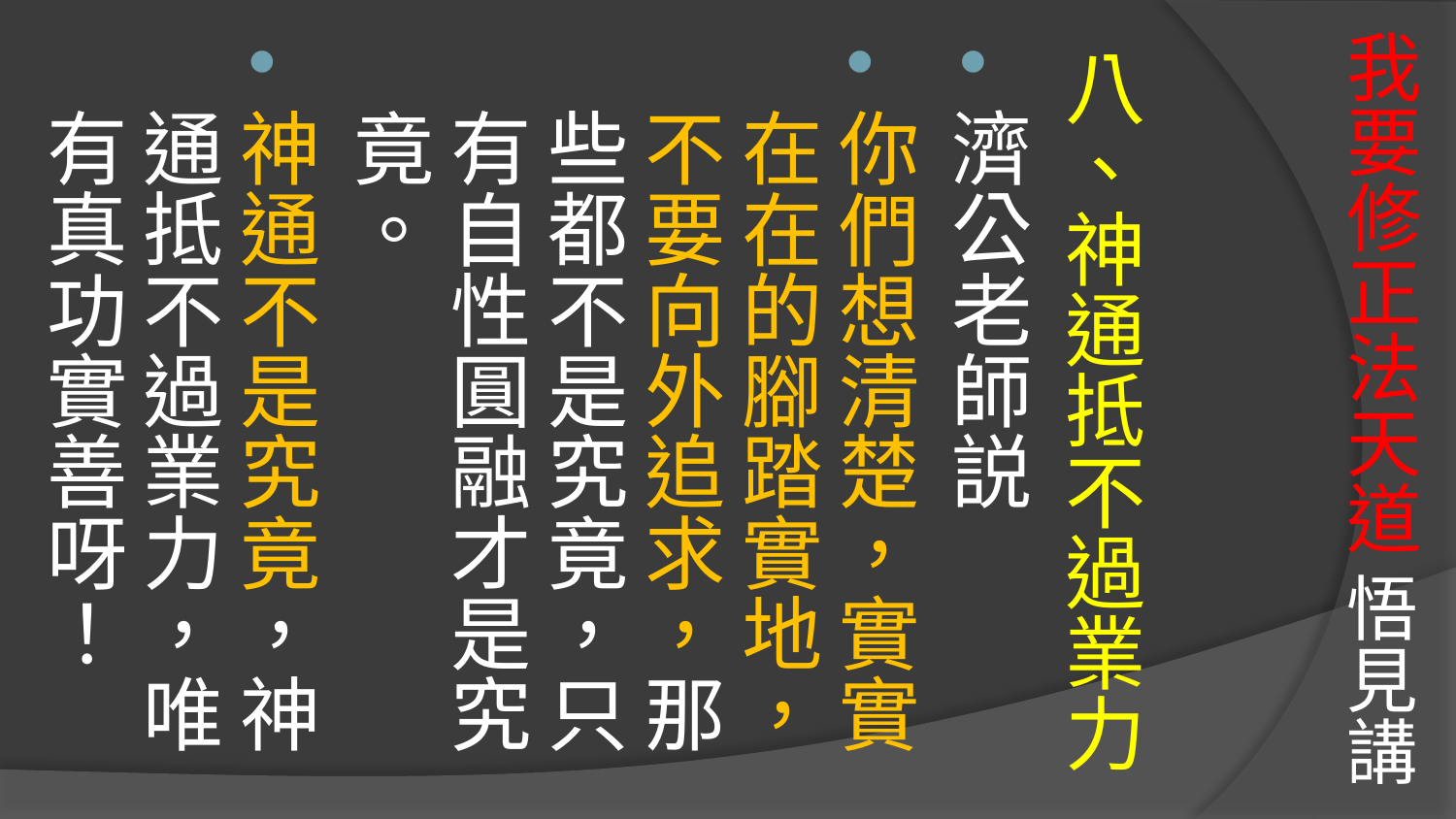

# 我要修正法天道 悟見講
八、神通抵不過業力
濟公老師説
你們想清楚，實實在在的腳踏實地，不要向外追求，那些都不是究竟，只 有自性圓融才是究竟。
神通不是究竟，神通抵不過業力，唯有真功實善呀！